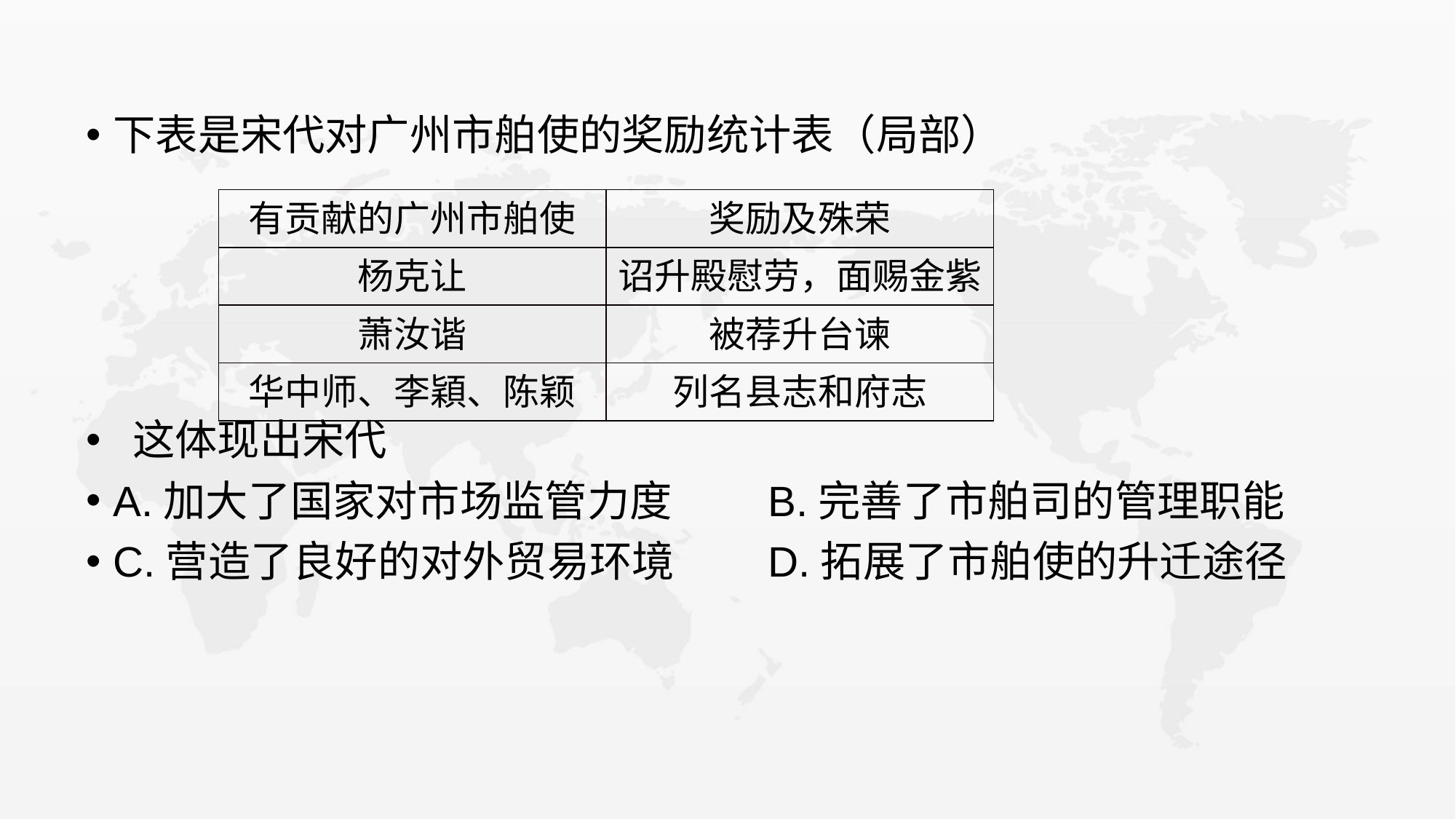

下表是宋代对广州市舶使的奖励统计表（局部）

 这体现出宋代
A.加大了国家对市场监管力度	B.完善了市舶司的管理职能
C.营造了良好的对外贸易环境	D.拓展了市舶使的升迁途径
| 有贡献的广州市舶使 | 奖励及殊荣 |
| --- | --- |
| 杨克让 | 诏升殿慰劳，面赐金紫 |
| 萧汝谐 | 被荐升台谏 |
| 华中师、李穎、陈颖 | 列名县志和府志 |